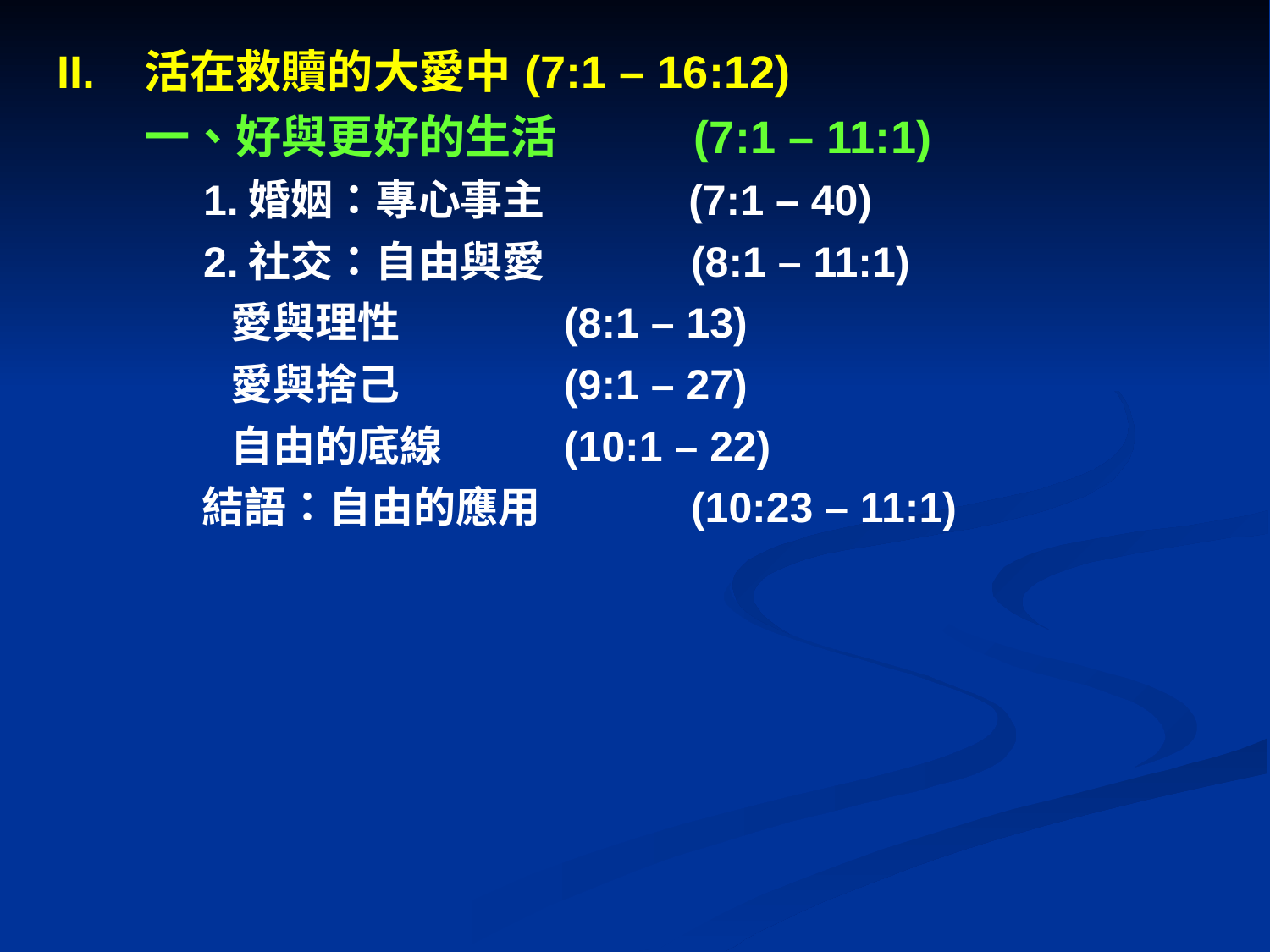

II.	活在救贖的大愛中 	(7:1 – 16:12)
	一、好與更好的生活 	   (7:1 – 11:1)
	     1.婚姻：專心事主              (7:1 – 40)
	     2.社交：自由與愛	   (8:1 – 11:1)
	        愛與理性	   (8:1 – 13)
	        愛與捨己	   (9:1 – 27)
	        自由的底線	   (10:1 – 22)
	     結語：自由的應用	   (10:23 – 11:1)